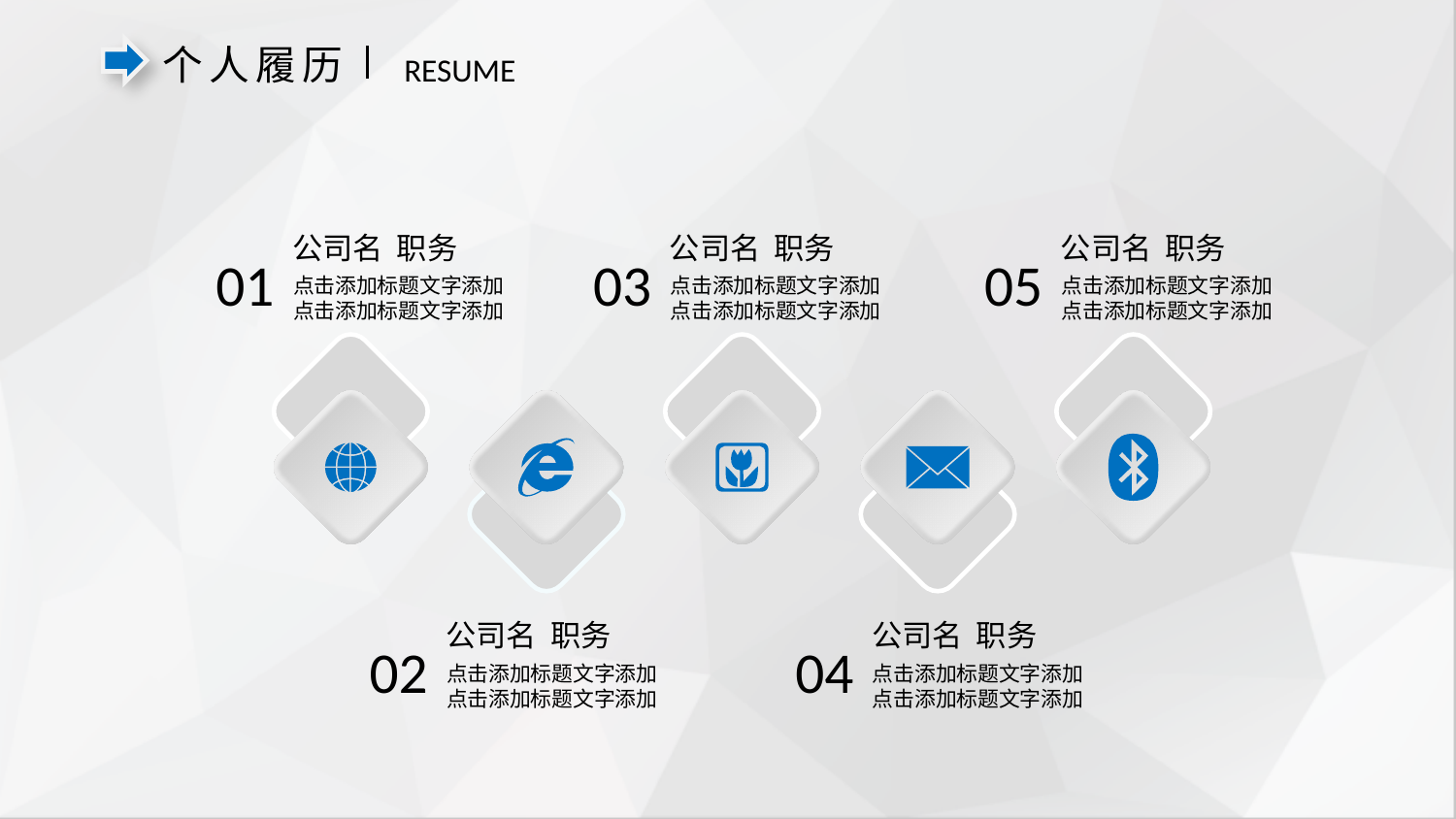

个人履历

RESUME
公司名  职务
公司名  职务
公司名  职务
01
03
05
点击添加标题文字添加
点击添加标题文字添加
点击添加标题文字添加
点击添加标题文字添加
点击添加标题文字添加
点击添加标题文字添加

公司名  职务
公司名  职务
02
04
点击添加标题文字添加
点击添加标题文字添加
点击添加标题文字添加
点击添加标题文字添加
延时符